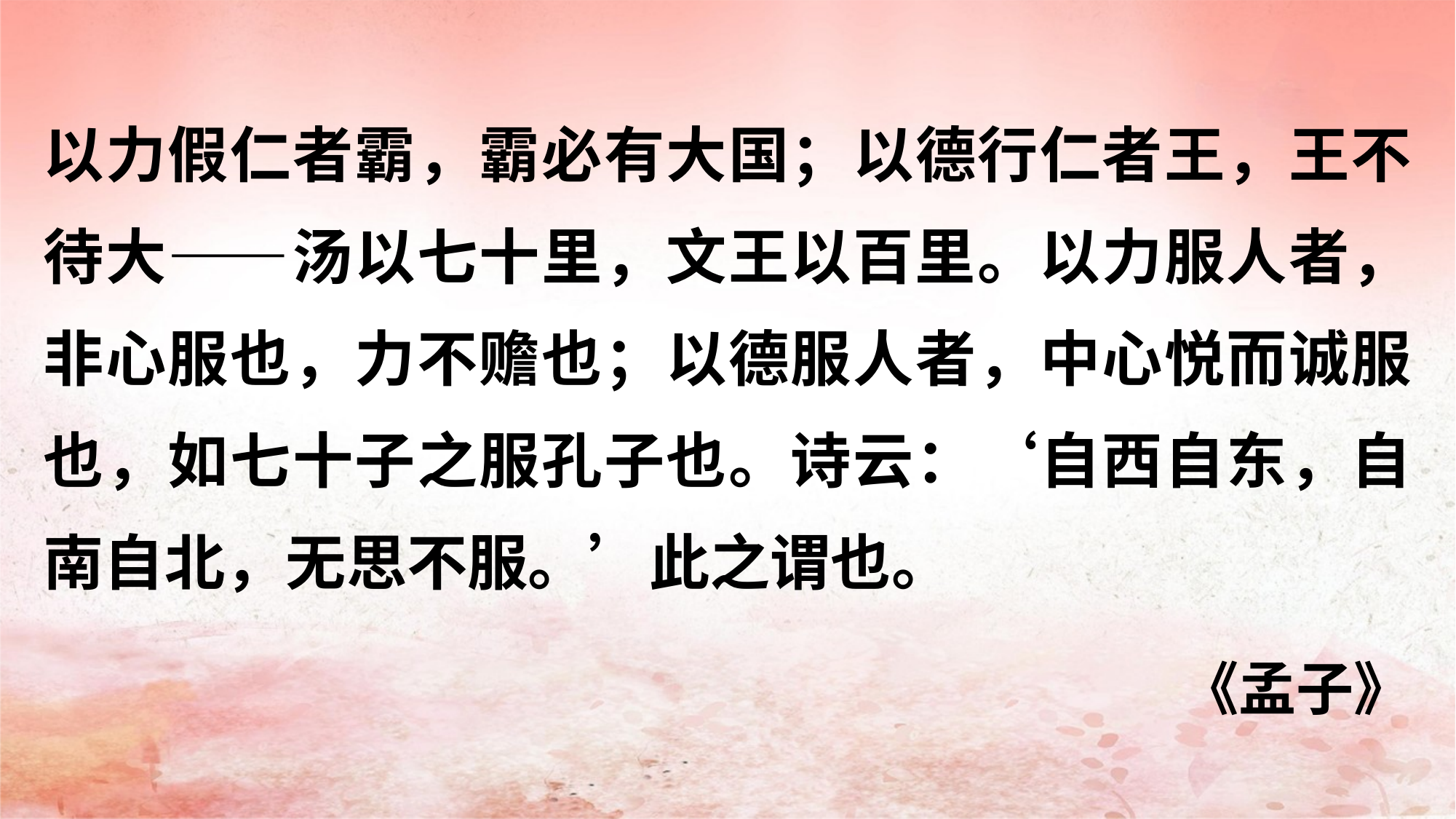

以力假仁者霸，霸必有大国；以德行仁者王，王不待大——汤以七十里，文王以百里。以力服人者，非心服也，力不赡也；以德服人者，中心悦而诚服也，如七十子之服孔子也。诗云：‘自西自东，自南自北，无思不服。’此之谓也。
《孟子》